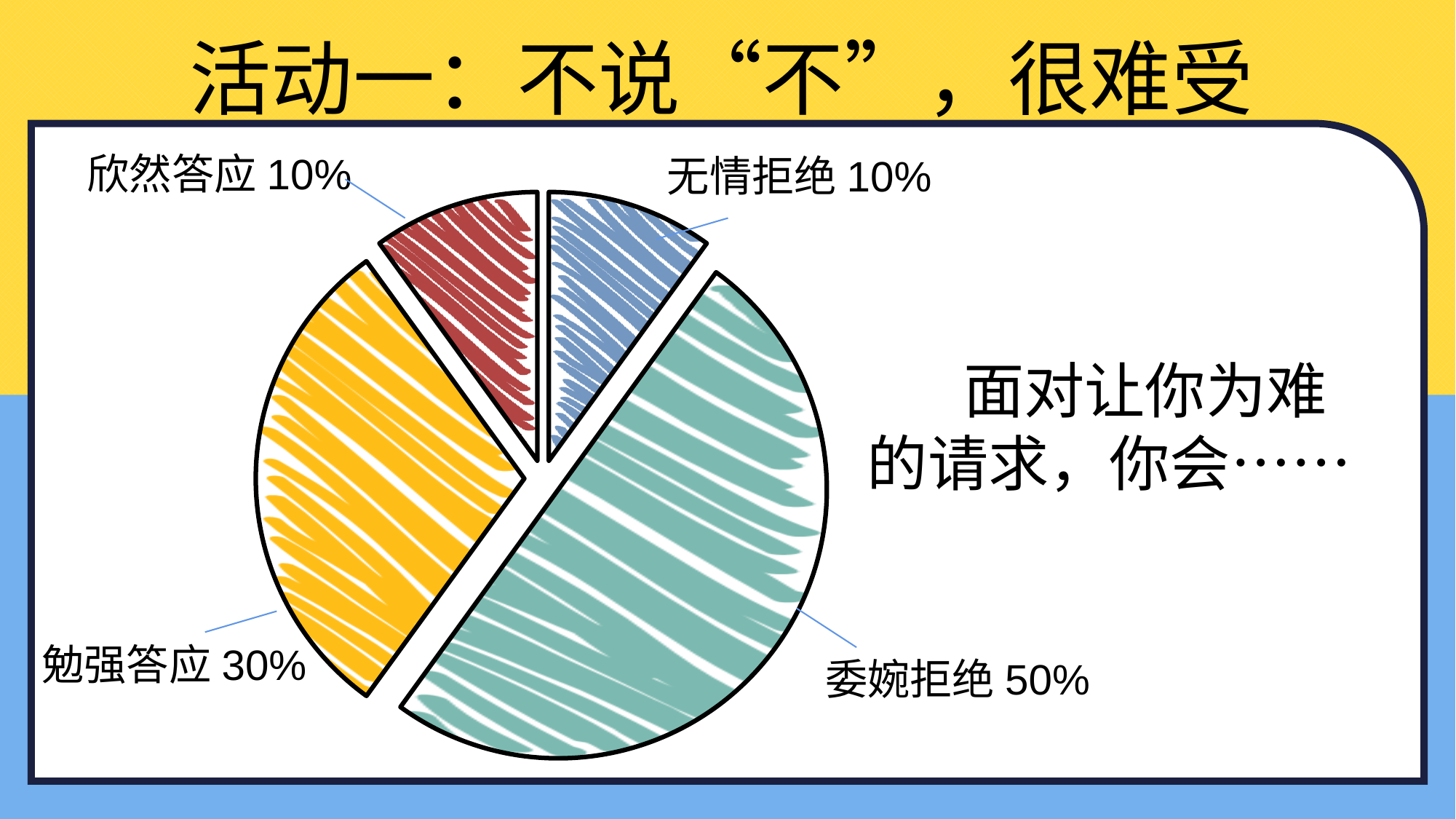

活动一：不说“不”，很难受

欣然答应10%
无情拒绝10%

### Chart

| Category | 拒绝行为 |
|---|---|
| 果断拒绝 | 0.1 |
| 委婉拒绝 | 0.5 |
| 勉强答应 | 0.3 |
| 直接答应 | 0.1 |
      面对让你为难的请求，你会……

勉强答应30%
委婉拒绝50%